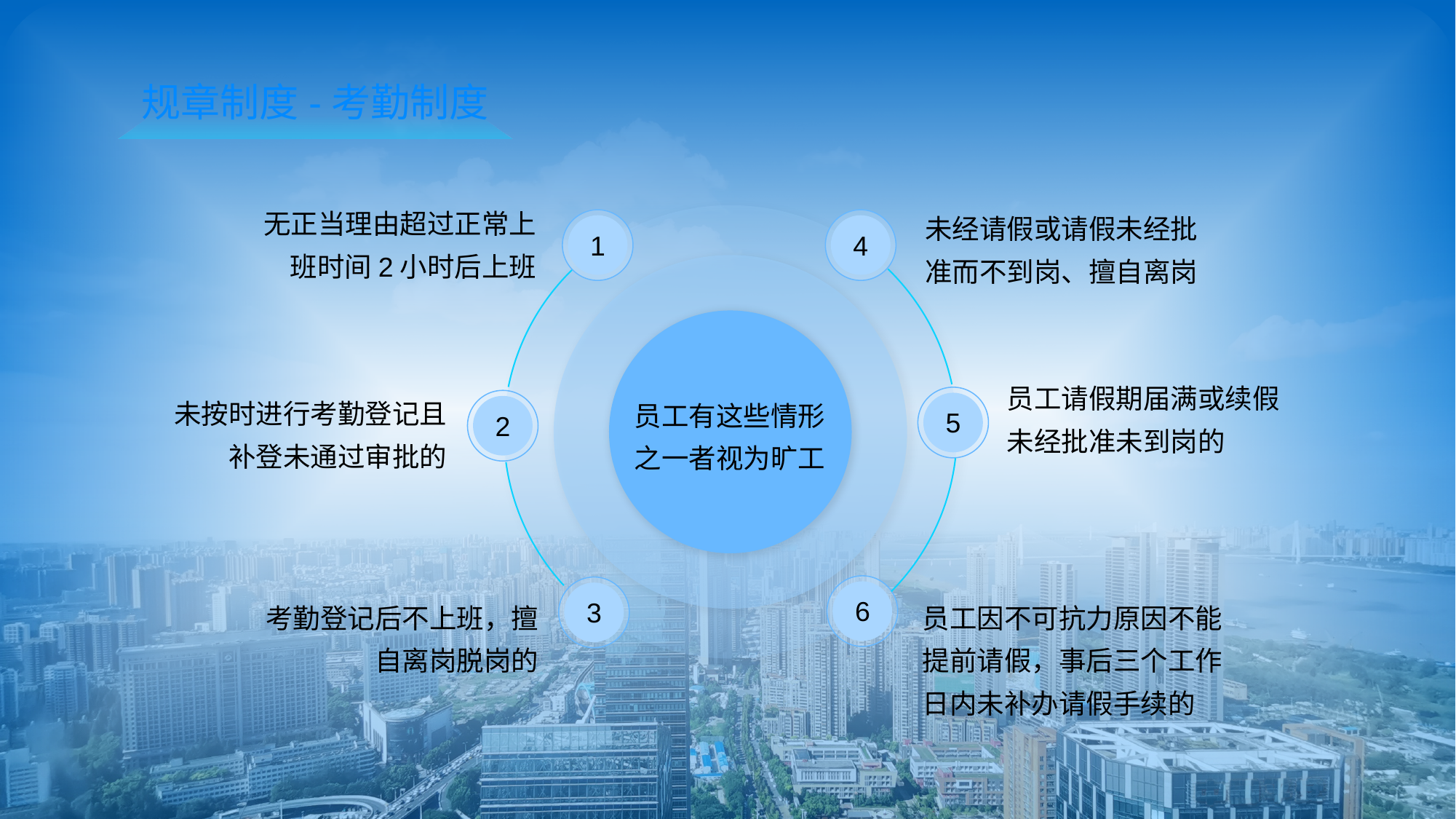

规章制度-考勤制度

无正当理由超过正常上班时间2小时后上班
未经请假或请假未经批准而不到岗、擅自离岗

1
4

员工请假期届满或续假未经批准未到岗的
未按时进行考勤登记且补登未通过审批的

员工有这些情形之一者视为旷工

5
2

6
3
考勤登记后不上班，擅自离岗脱岗的
员工因不可抗力原因不能提前请假，事后三个工作日内未补办请假手续的